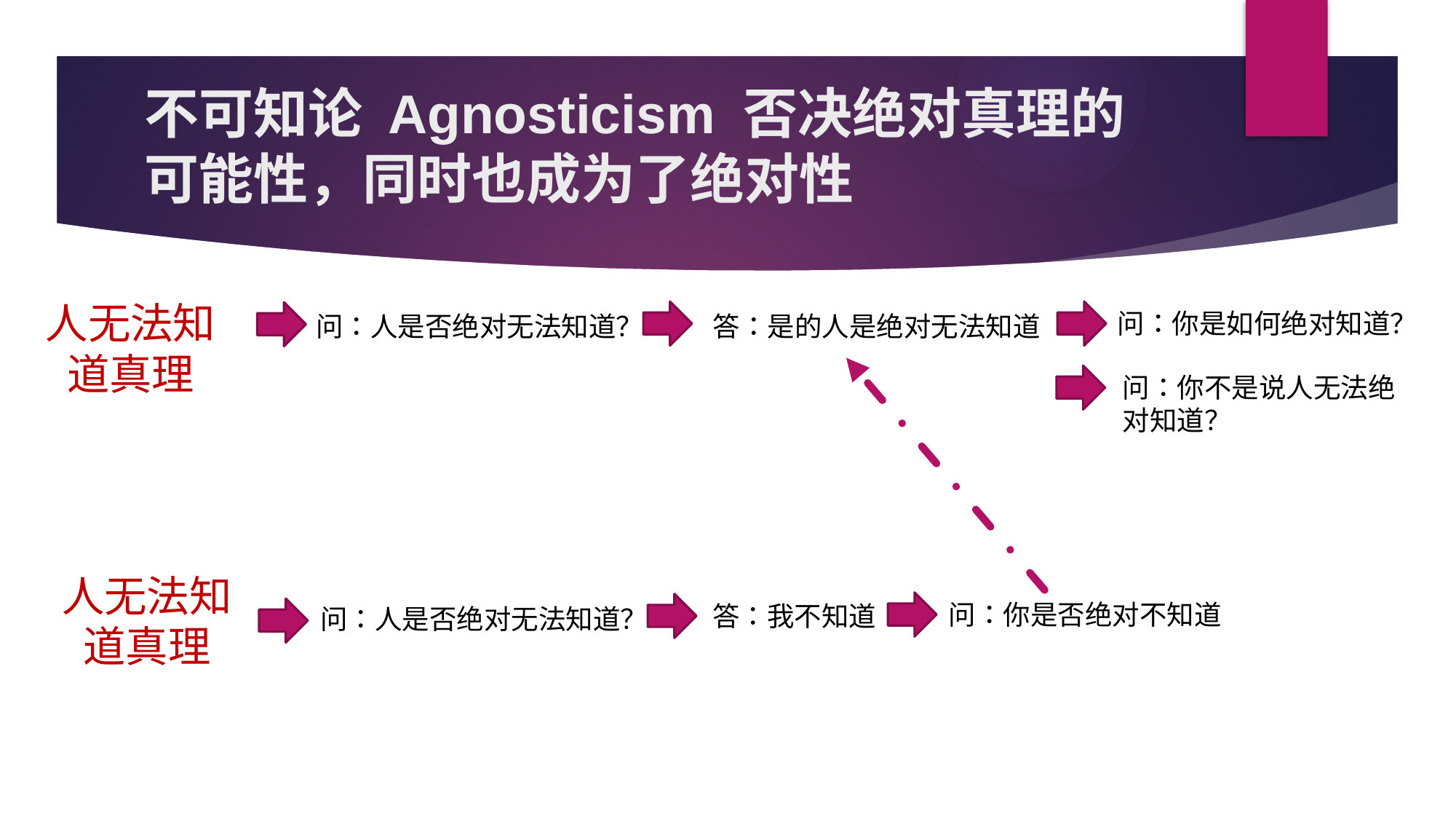

# 不可知论 Agnosticism 否决绝对真理的可能性，同时也成为了绝对性
人无法知道真理

问：你是如何绝对知道？

答：是的人是绝对无法知道
问：人是否绝对无法知道？

问：你不是说人无法绝对知道？
人无法知道真理

问：你是否绝对不知道

答：我不知道
问：人是否绝对无法知道？